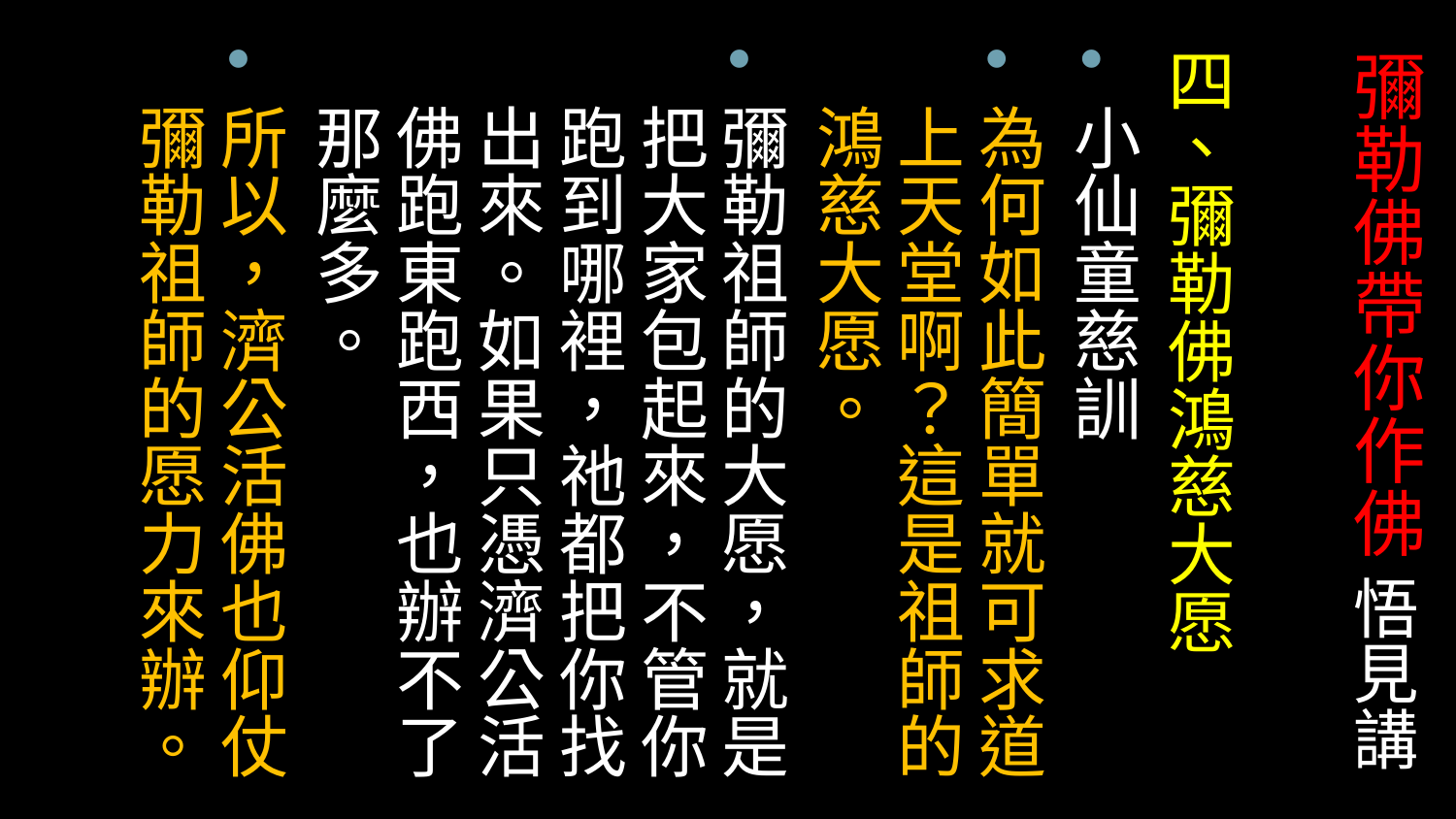

四、彌勒佛鴻慈大愿
小仙童慈訓
為何如此簡單就可求道上天堂啊？這是祖師的鴻慈大愿。
彌勒祖師的大愿，就是把大家包起來，不管你跑到哪裡，祂都把你找出來。如果只憑濟公活佛跑東跑西，也辦不了那麼多。
所以，濟公活佛也仰仗彌勒祖師的愿力來辦。

# 彌勒佛帶你作佛 悟見講